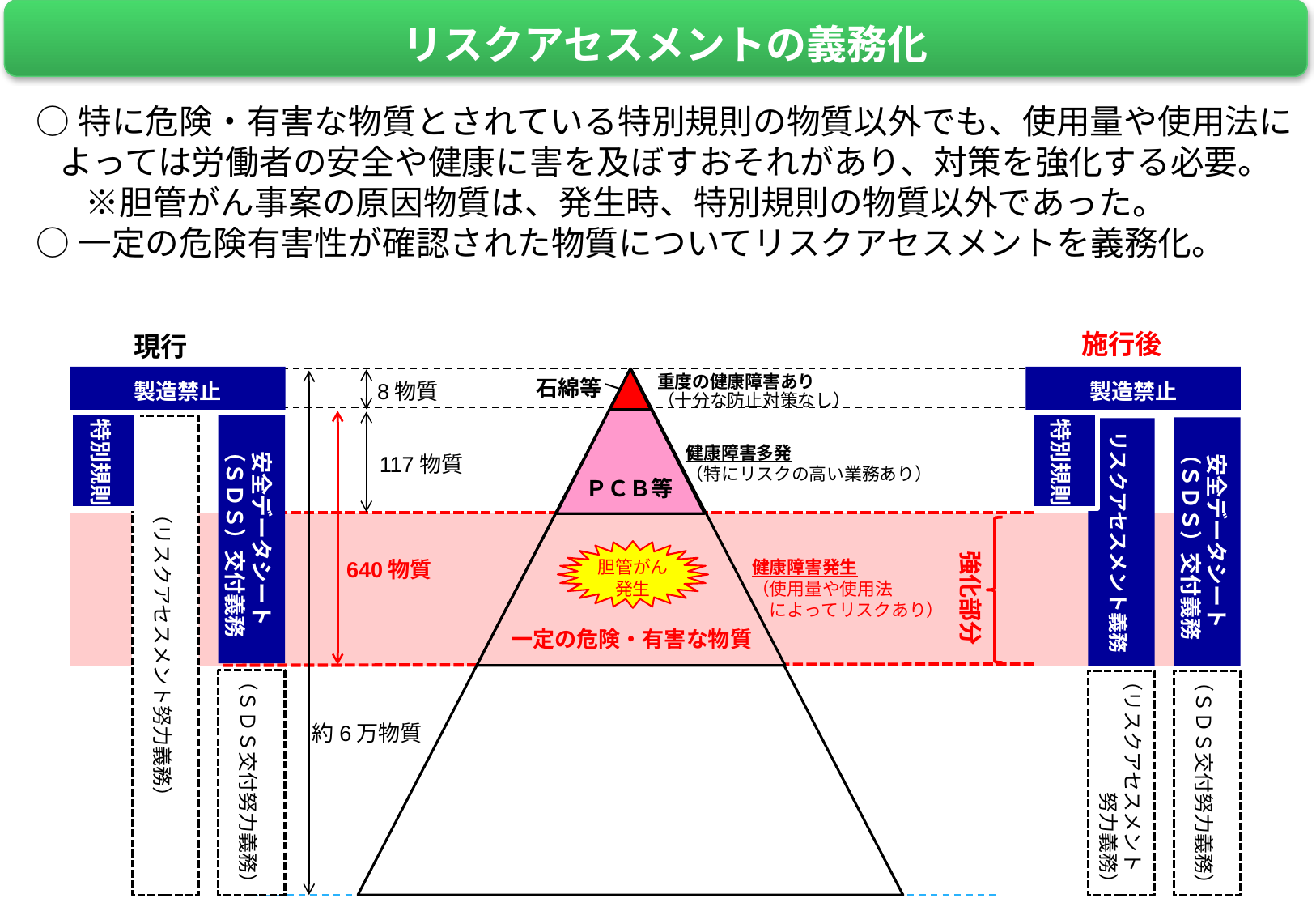

リスクアセスメントの義務化
○特に危険・有害な物質とされている特別規則の物質以外でも、使用量や使用法によっては労働者の安全や健康に害を及ぼすおそれがあり、対策を強化する必要。
 　※胆管がん事案の原因物質は、発生時、特別規則の物質以外であった。
○一定の危険有害性が確認された物質についてリスクアセスメントを義務化。
施行後
現行
製造禁止
製造禁止
重度の健康障害あり
（十分な防止対策なし）

石綿等

8物質
特別規則
特別規則
安全データシート
（ＳＤＳ）交付義務
（リスクアセスメント努力義務）
安全データシート
（ＳＤＳ）交付義務
リスクアセスメント義務
健康障害多発
（特にリスクの高い業務あり）
117物質
ＰＣＢ等

強化部分
胆管がん
発生
640物質
健康障害発生
（使用量や使用法
　によってリスクあり）
一定の危険・有害な物質
（ＳＤＳ交付努力義務）
（リスクアセスメント
　　　　　　努力義務）
（ＳＤＳ交付努力義務）
約6万物質
9